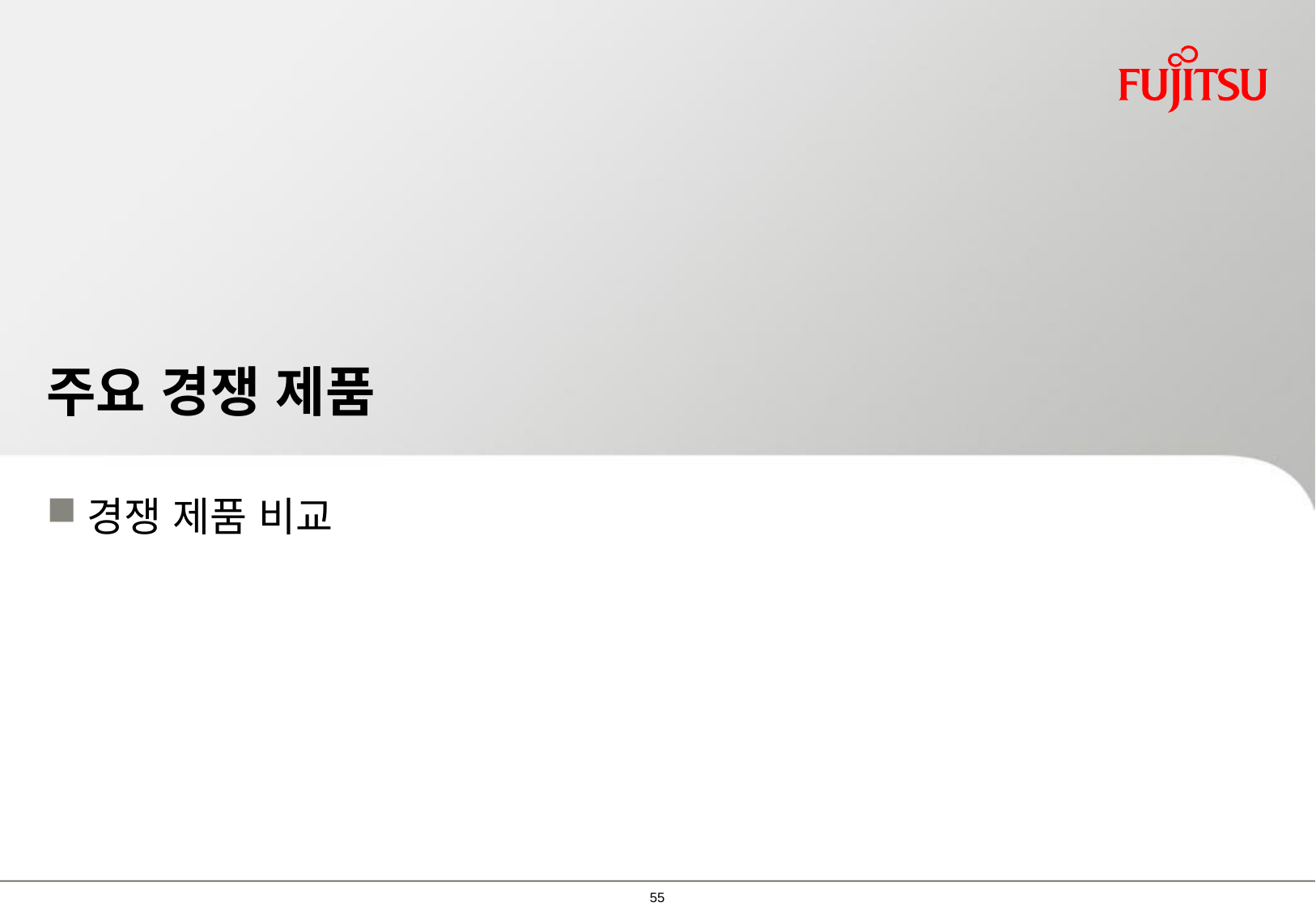

# 주요 경쟁 제품
경쟁 제품 비교
55